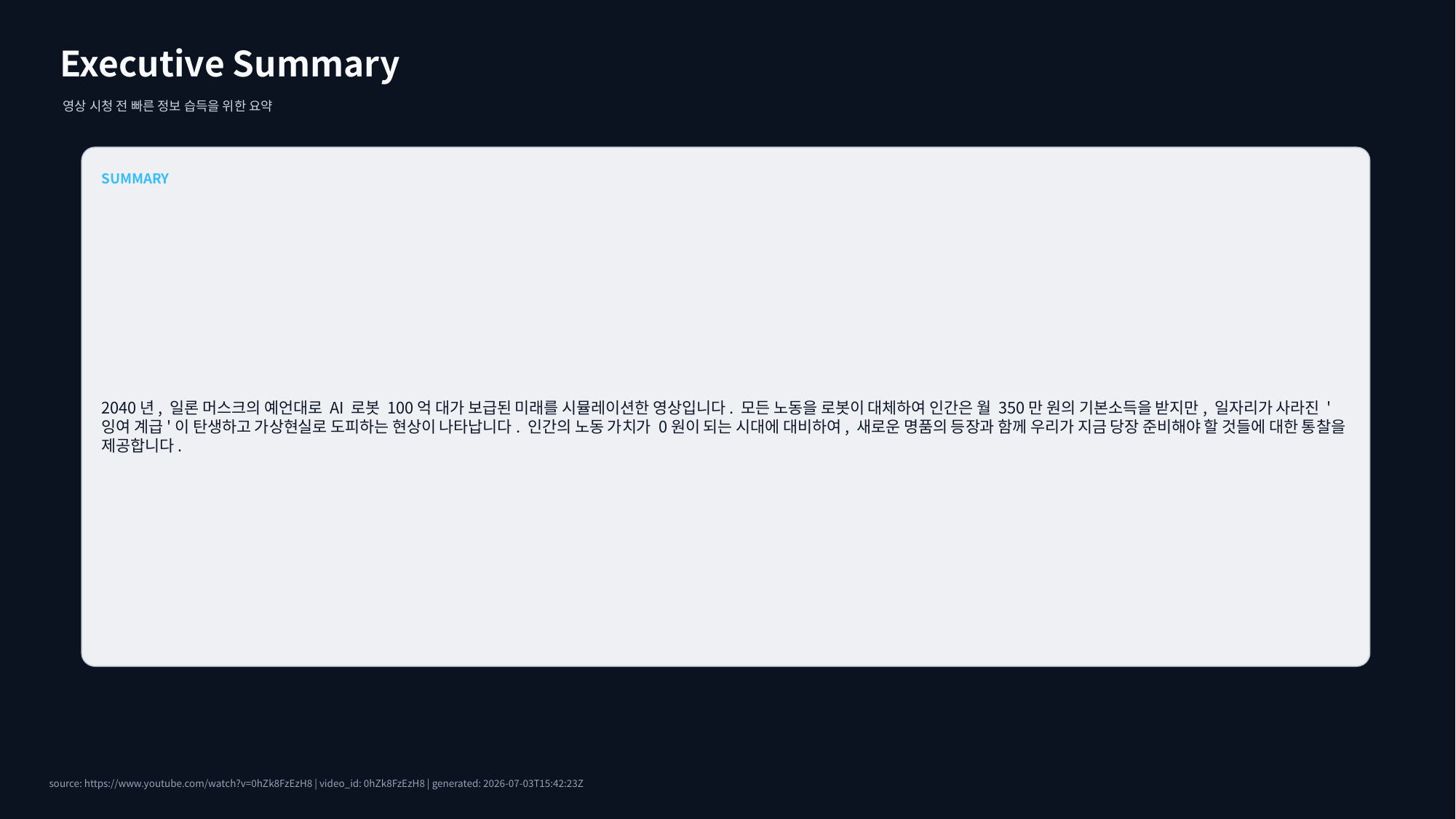

Executive Summary
영상 시청 전 빠른 정보 습득을 위한 요약

SUMMARY
2040년, 일론 머스크의 예언대로 AI 로봇 100억 대가 보급된 미래를 시뮬레이션한 영상입니다. 모든 노동을 로봇이 대체하여 인간은 월 350만 원의 기본소득을 받지만, 일자리가 사라진 '잉여 계급'이 탄생하고 가상현실로 도피하는 현상이 나타납니다. 인간의 노동 가치가 0원이 되는 시대에 대비하여, 새로운 명품의 등장과 함께 우리가 지금 당장 준비해야 할 것들에 대한 통찰을 제공합니다.
source: https://www.youtube.com/watch?v=0hZk8FzEzH8 | video_id: 0hZk8FzEzH8 | generated: 2026-07-03T15:42:23Z